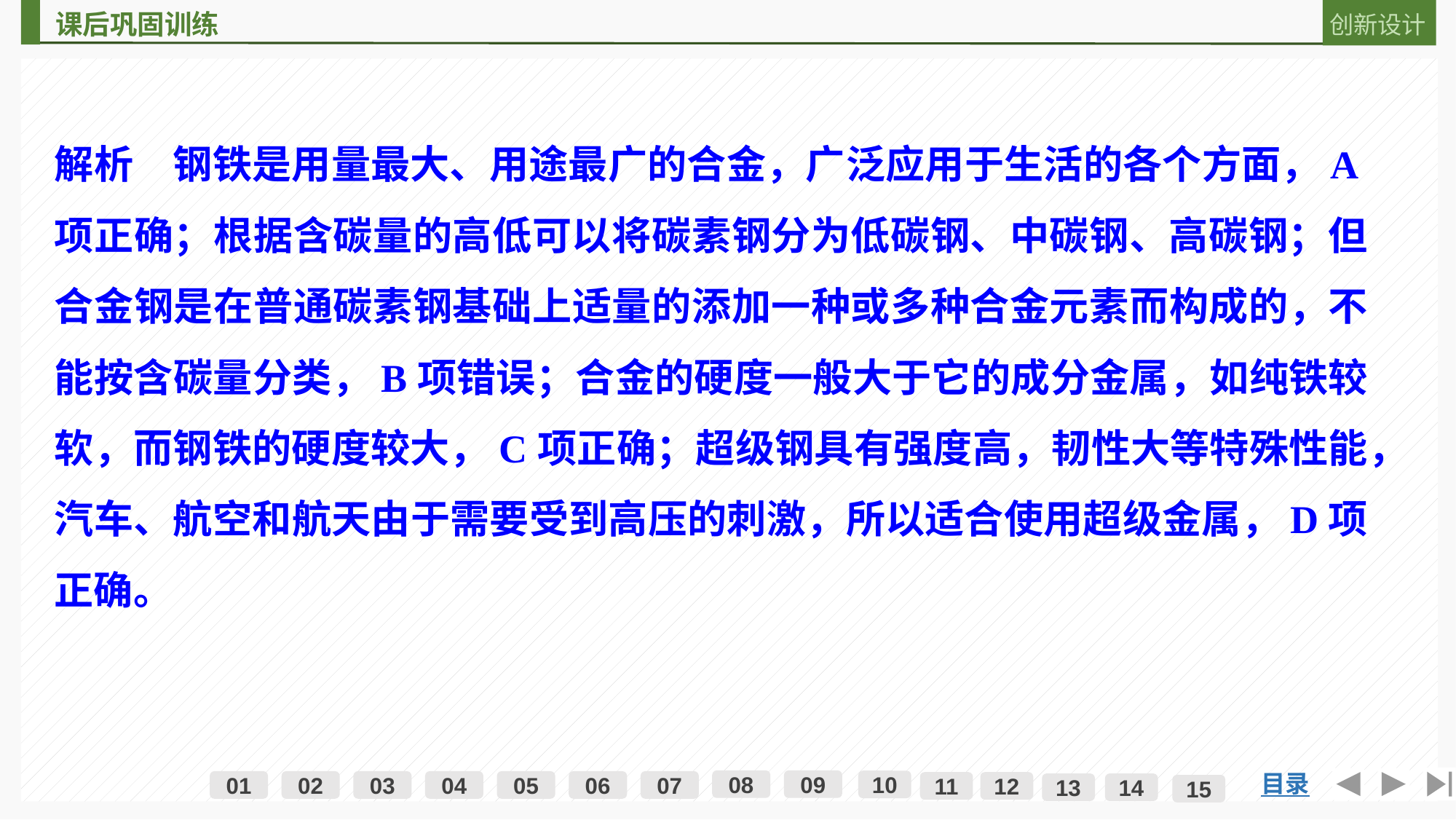

解析　钢铁是用量最大、用途最广的合金，广泛应用于生活的各个方面，A项正确；根据含碳量的高低可以将碳素钢分为低碳钢、中碳钢、高碳钢；但合金钢是在普通碳素钢基础上适量的添加一种或多种合金元素而构成的，不能按含碳量分类，B项错误；合金的硬度一般大于它的成分金属，如纯铁较软，而钢铁的硬度较大，C项正确；超级钢具有强度高，韧性大等特殊性能，汽车、航空和航天由于需要受到高压的刺激，所以适合使用超级金属，D项正确。